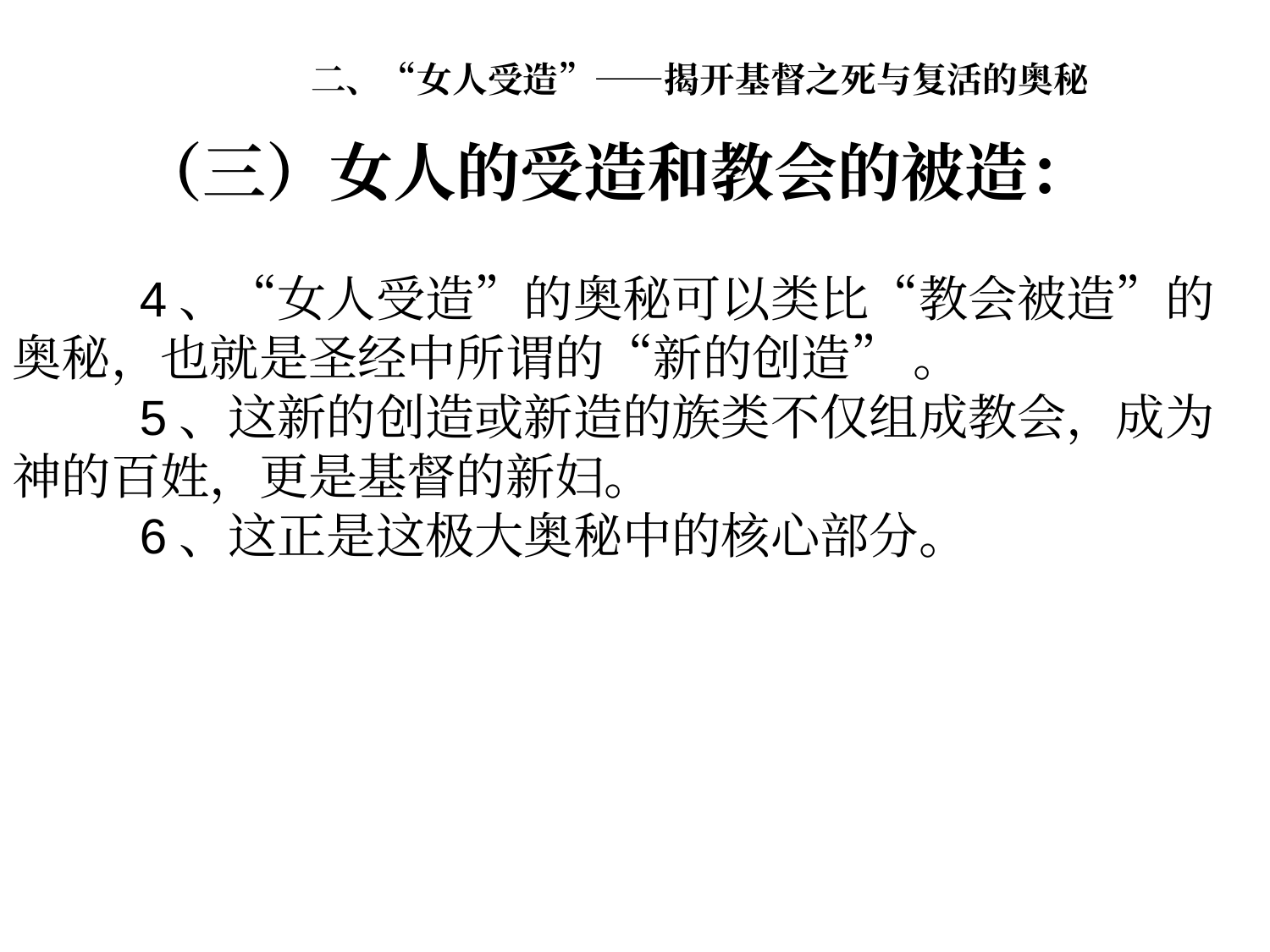

# 二、“女人受造”——揭开基督之死与复活的奥秘
	（三）女人的受造和教会的被造：

	4、“女人受造”的奥秘可以类比“教会被造”的奥秘，也就是圣经中所谓的“新的创造” 。
	5、这新的创造或新造的族类不仅组成教会，成为神的百姓，更是基督的新妇。
	6、这正是这极大奥秘中的核心部分。